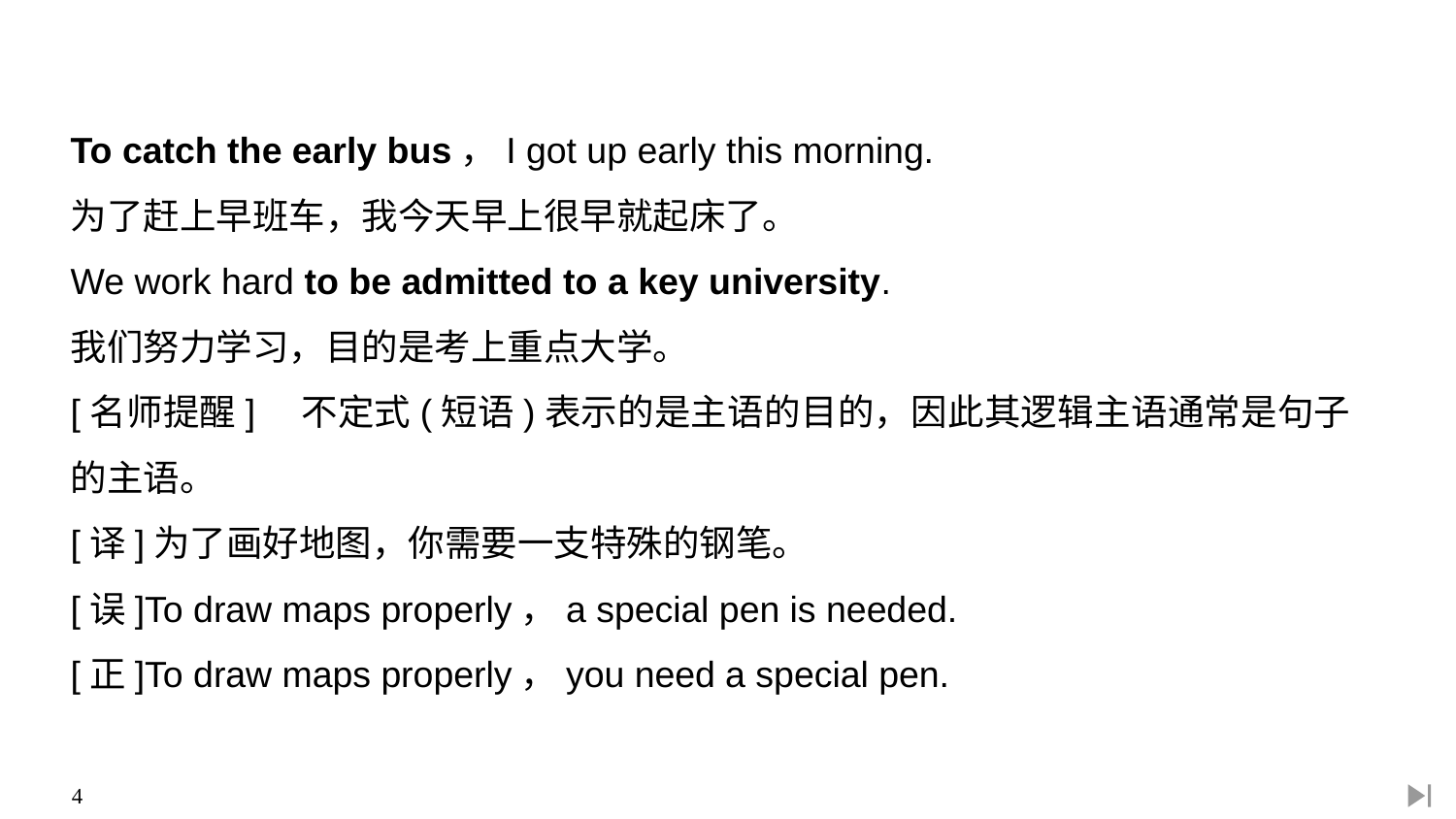

To catch the early bus，I got up early this morning.
为了赶上早班车，我今天早上很早就起床了。
We work hard to be admitted to a key university.
我们努力学习，目的是考上重点大学。
[名师提醒]　不定式(短语)表示的是主语的目的，因此其逻辑主语通常是句子的主语。
[译]为了画好地图，你需要一支特殊的钢笔。
[误]To draw maps properly，a special pen is needed.
[正]To draw maps properly，you need a special pen.